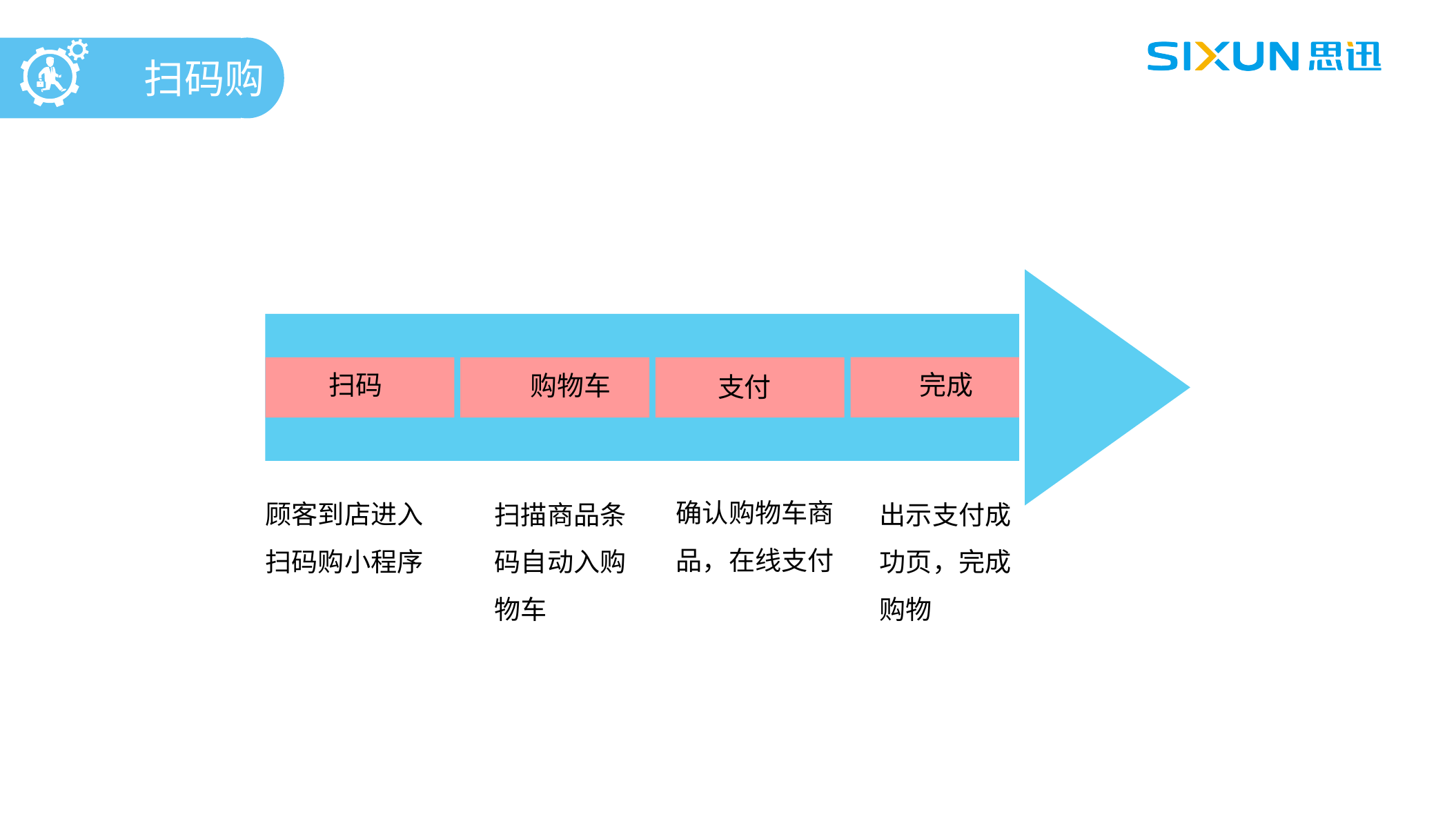

扫码购

扫码
完成

购物车
支付
确认购物车商品，在线支付
顾客到店进入扫码购小程序
出示支付成功页，完成购物
扫描商品条码自动入购物车